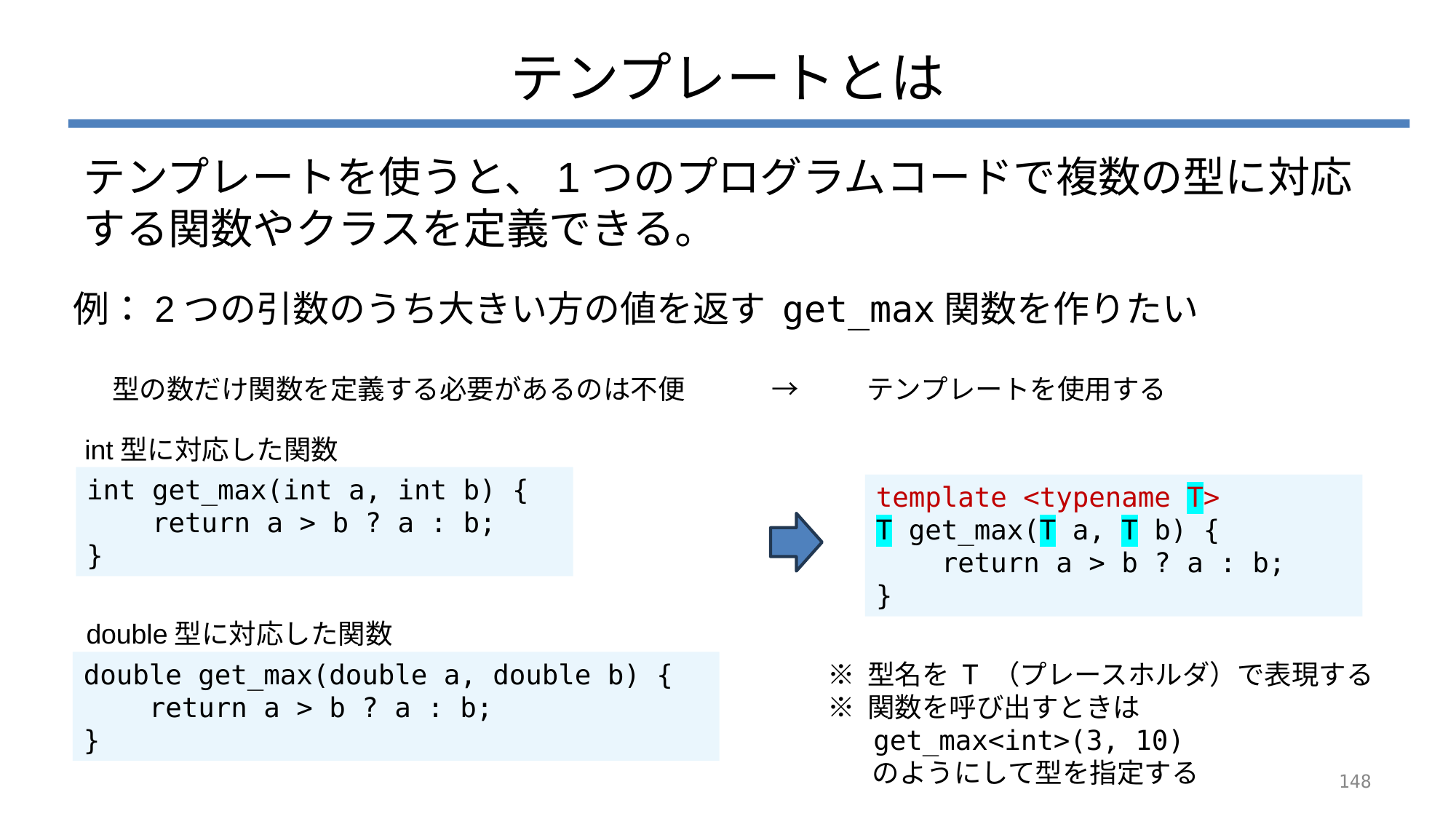

# テンプレートとは
テンプレートを使うと、1つのプログラムコードで複数の型に対応する関数やクラスを定義できる。
例：2つの引数のうち大きい方の値を返す get_max関数を作りたい
型の数だけ関数を定義する必要があるのは不便              →           テンプレートを使用する
int型に対応した関数
int get_max(int a, int b) {
    return a > b ? a : b;
}
template <typename T>
T get_max(T a, T b) {
    return a > b ? a : b;
}

double型に対応した関数
double get_max(double a, double b) {
    return a > b ? a : b;
}
※ 型名を T （プレースホルダ）で表現する
※ 関数を呼び出すときは
      get_max<int>(3, 10)
     のようにして型を指定する
148